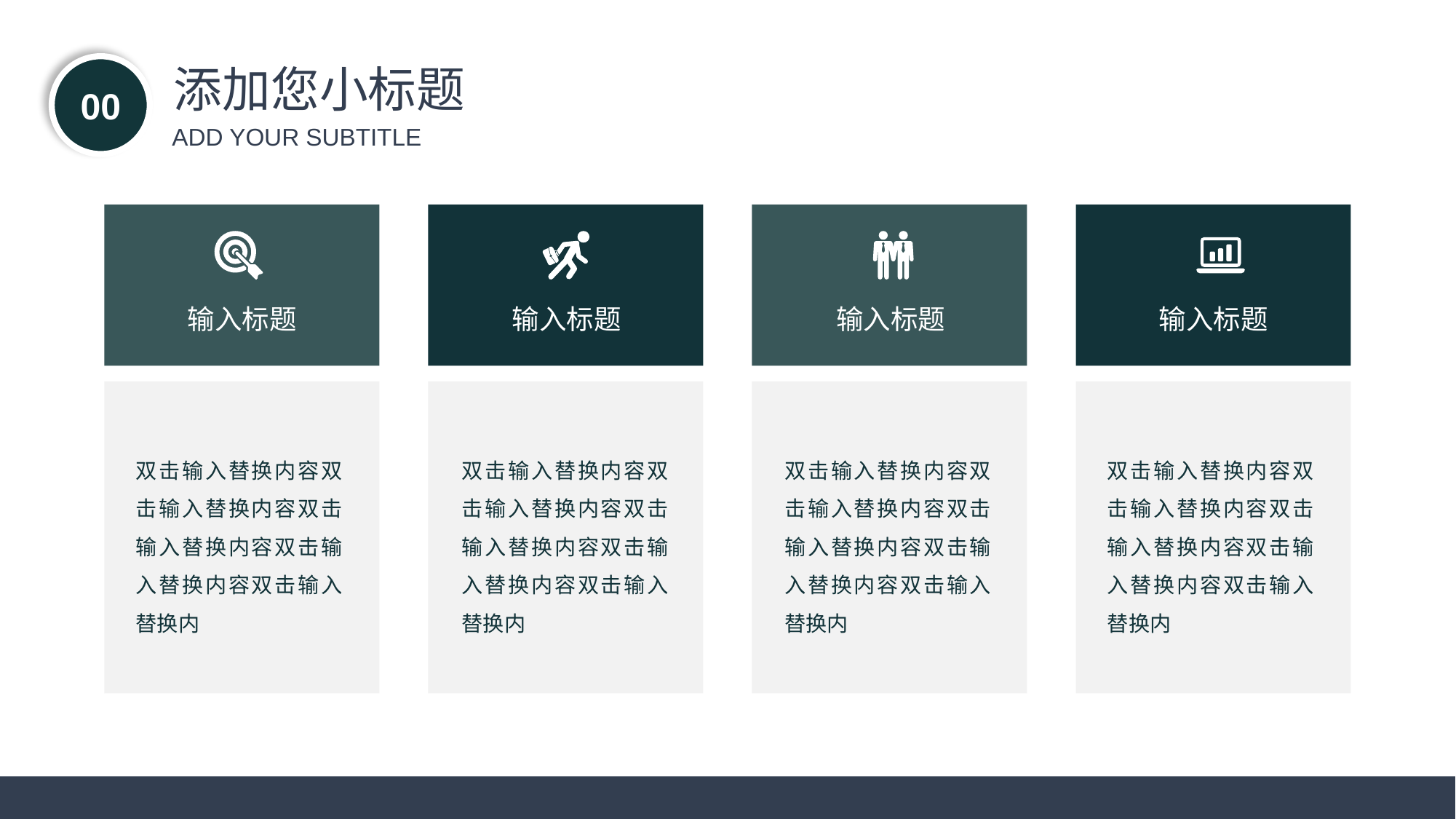

添加您小标题
00
ADD YOUR SUBTITLE

输入标题

输入标题

输入标题

输入标题

双击输入替换内容双击输入替换内容双击输入替换内容双击输入替换内容双击输入替换内

双击输入替换内容双击输入替换内容双击输入替换内容双击输入替换内容双击输入替换内

双击输入替换内容双击输入替换内容双击输入替换内容双击输入替换内容双击输入替换内

双击输入替换内容双击输入替换内容双击输入替换内容双击输入替换内容双击输入替换内